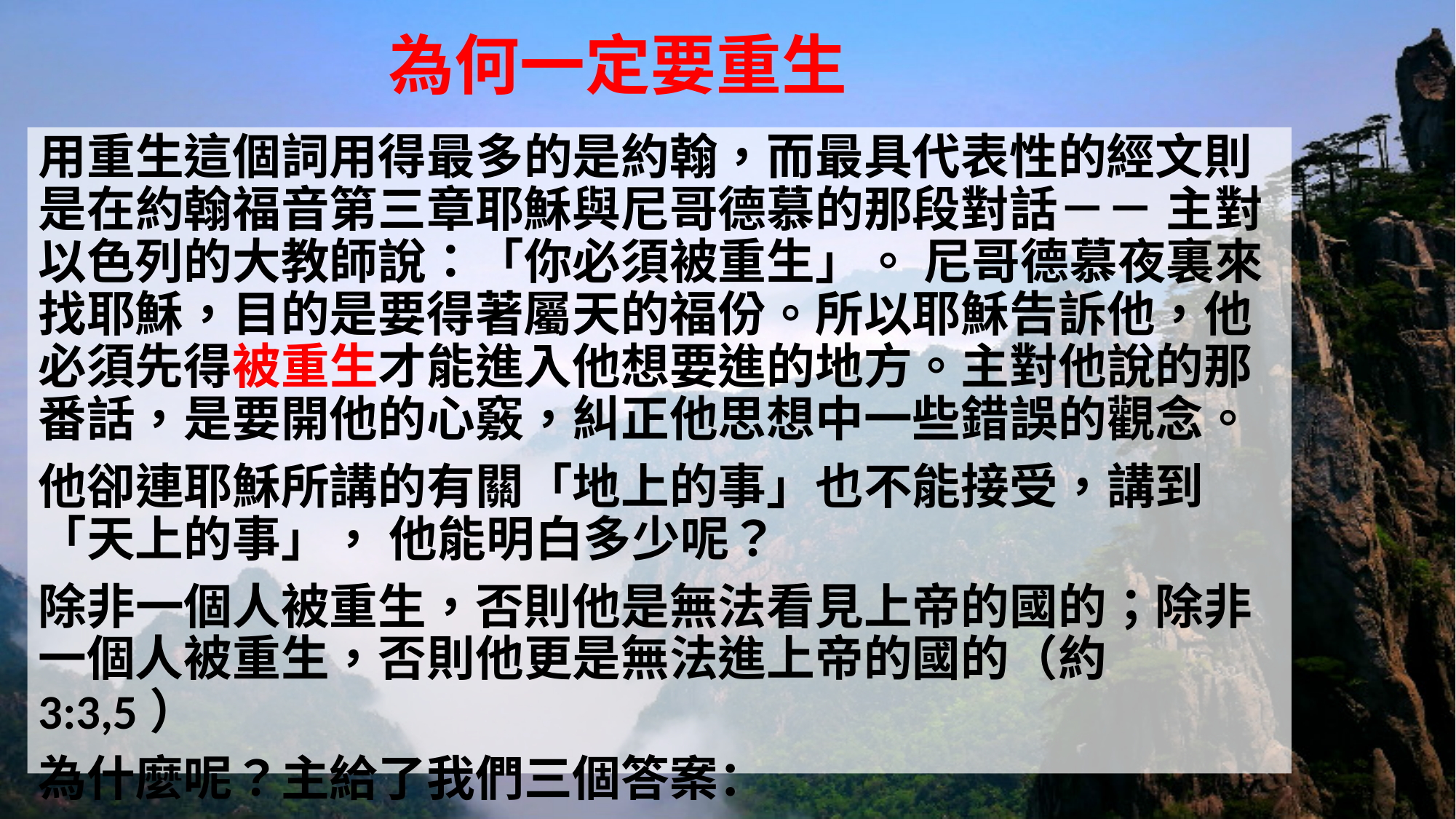

# 為何一定要重生
用重生這個詞用得最多的是約翰，而最具代表性的經文則是在約翰福音第三章耶穌與尼哥德慕的那段對話－－ 主對以色列的大教師說：「你必須被重生」。 尼哥德慕夜裏來找耶穌，目的是要得著屬天的福份。所以耶穌告訴他，他必須先得被重生才能進入他想要進的地方。主對他說的那番話，是要開他的心竅，糾正他思想中一些錯誤的觀念。
他卻連耶穌所講的有關「地上的事」也不能接受，講到「天上的事」， 他能明白多少呢？
除非一個人被重生，否則他是無法看見上帝的國的；除非一個人被重生，否則他更是無法進上帝的國的（約 3:3,5）
為什麼呢？主給了我們三個答案：